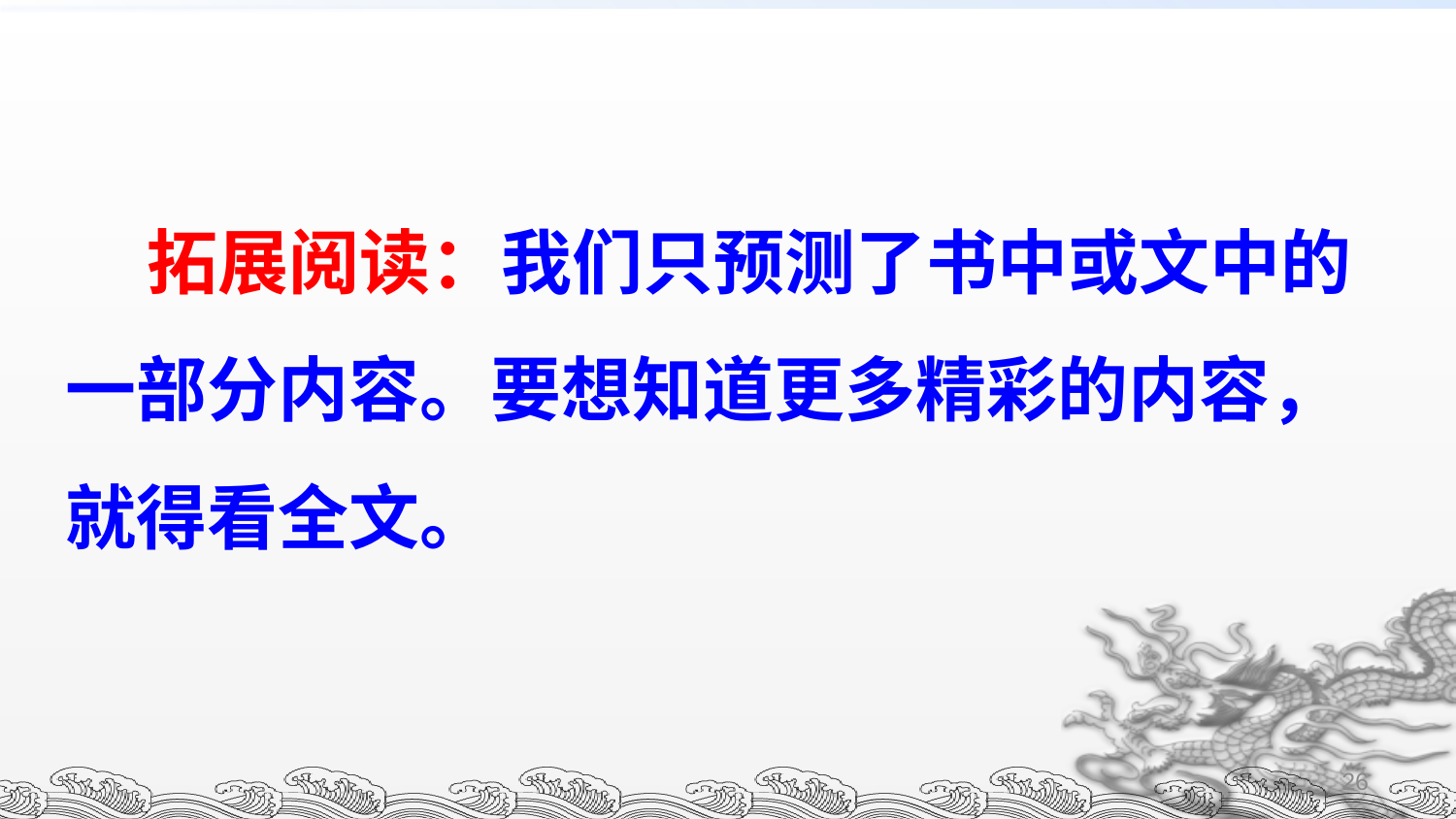

拓展阅读：我们只预测了书中或文中的一部分内容。要想知道更多精彩的内容，就得看全文。
26